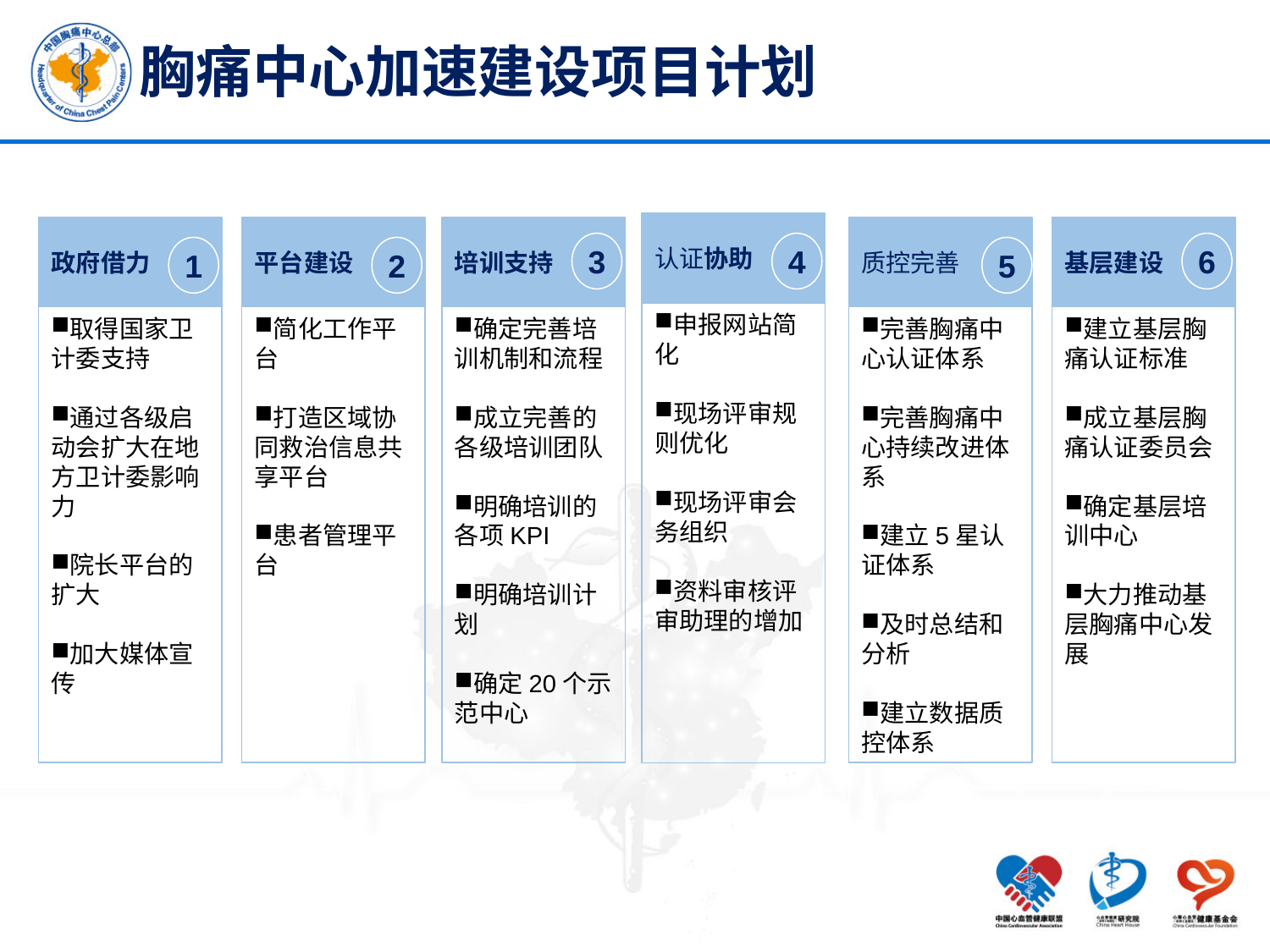

# 胸痛中心加速建设项目计划
认证协助
政府借力
平台建设
培训支持
质控完善
基层建设
3
3
4
6
2
5
1
申报网站简化

现场评审规则优化

现场评审会务组织

资料审核评审助理的增加

取得国家卫计委支持

通过各级启动会扩大在地方卫计委影响力

院长平台的扩大

加大媒体宣传

简化工作平台

打造区域协同救治信息共享平台

患者管理平台

确定完善培训机制和流程

成立完善的各级培训团队

明确培训的各项KPI

明确培训计划

确定20个示范中心

完善胸痛中心认证体系

完善胸痛中心持续改进体系

建立5星认证体系

及时总结和分析

建立数据质控体系

建立基层胸痛认证标准

成立基层胸痛认证委员会

确定基层培训中心

大力推动基层胸痛中心发展